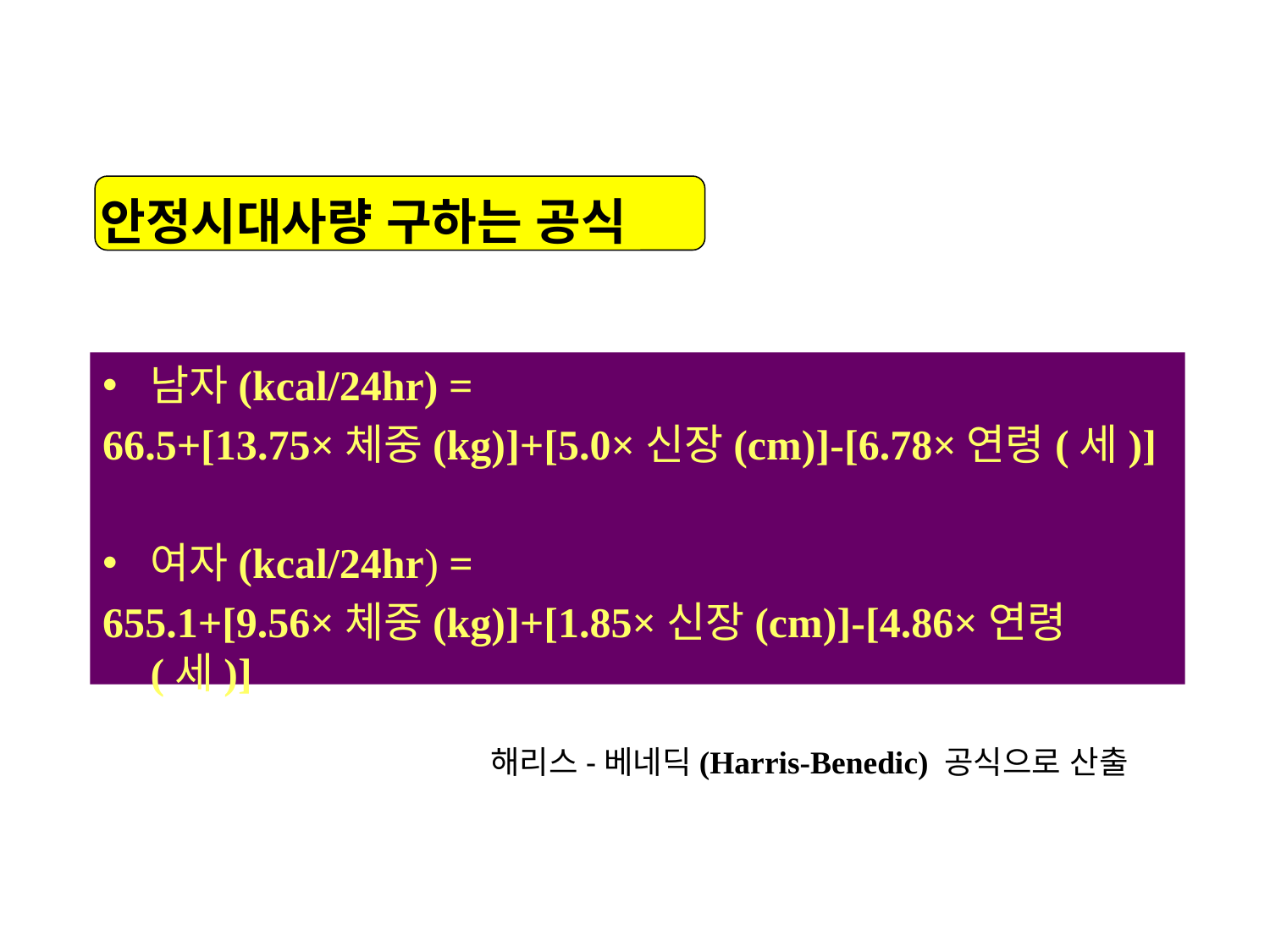

안정시대사량 구하는 공식
남자(kcal/24hr) =
66.5+[13.75×체중(kg)]+[5.0×신장(cm)]-[6.78×연령(세)]

여자(kcal/24hr) =
655.1+[9.56×체중(kg)]+[1.85×신장(cm)]-[4.86×연령(세)]
해리스-베네딕(Harris-Benedic) 공식으로 산출